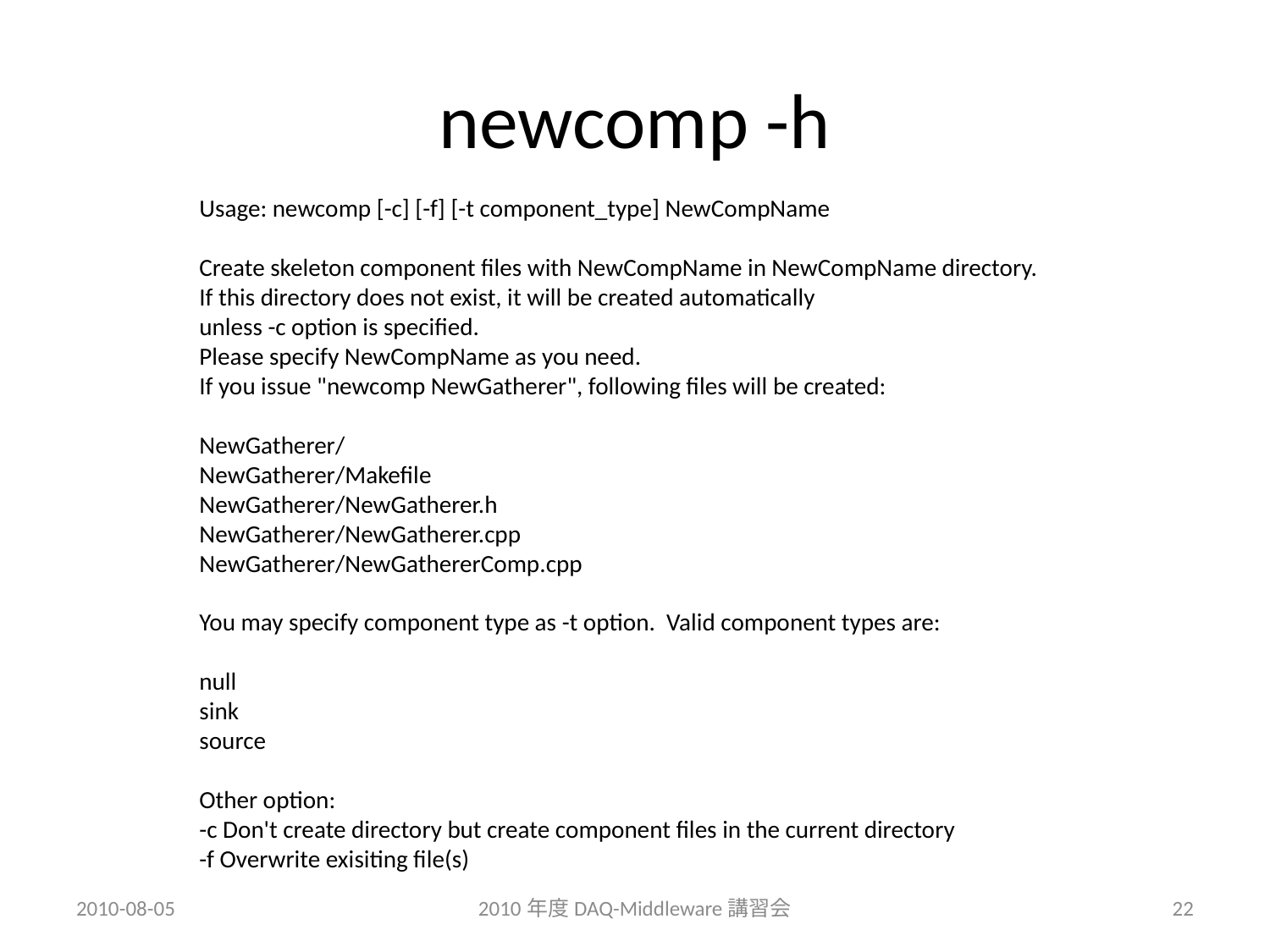

# newcomp -h
Usage: newcomp [-c] [-f] [-t component_type] NewCompName

Create skeleton component files with NewCompName in NewCompName directory.
If this directory does not exist, it will be created automatically
unless -c option is specified.
Please specify NewCompName as you need.
If you issue "newcomp NewGatherer", following files will be created:

NewGatherer/
NewGatherer/Makefile
NewGatherer/NewGatherer.h
NewGatherer/NewGatherer.cpp
NewGatherer/NewGathererComp.cpp

You may specify component type as -t option.  Valid component types are:

null
sink
source

Other option:
-c Don't create directory but create component files in the current directory
-f Overwrite exisiting file(s)

2010-08-05
2010年度DAQ-Middleware講習会
22